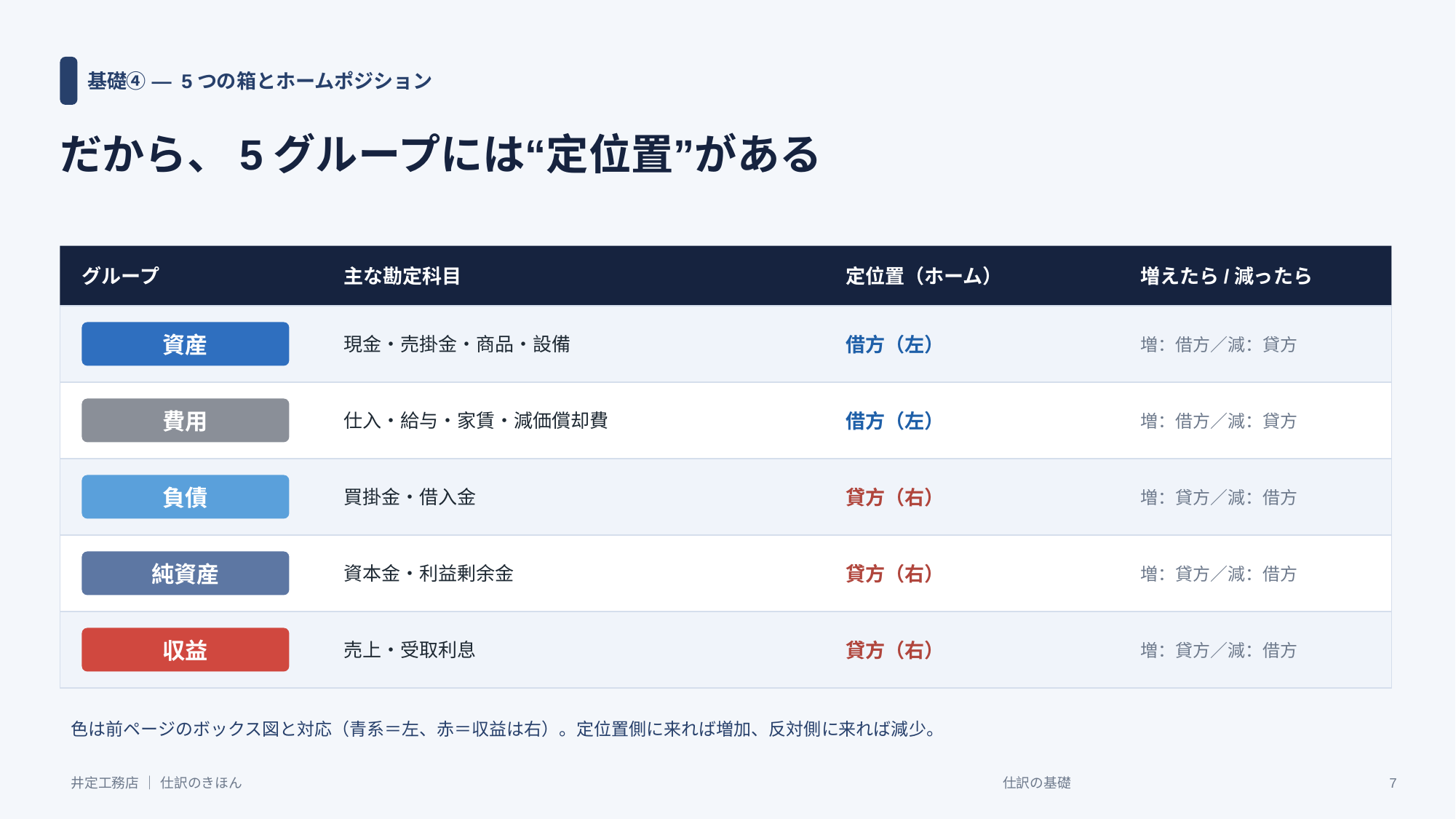

基礎④ ― 5つの箱とホームポジション
だから、5グループには“定位置”がある

グループ
主な勘定科目
定位置（ホーム）
増えたら/減ったら

現金・売掛金・商品・設備
借方（左）
増：借方／減：貸方

資産

仕入・給与・家賃・減価償却費
借方（左）
増：借方／減：貸方

費用

買掛金・借入金
貸方（右）
増：貸方／減：借方

負債

資本金・利益剰余金
貸方（右）
増：貸方／減：借方

純資産

売上・受取利息
貸方（右）
増：貸方／減：借方

収益
色は前ページのボックス図と対応（青系＝左、赤＝収益は右）。定位置側に来れば増加、反対側に来れば減少。
井定工務店 ｜ 仕訳のきほん
仕訳の基礎
7